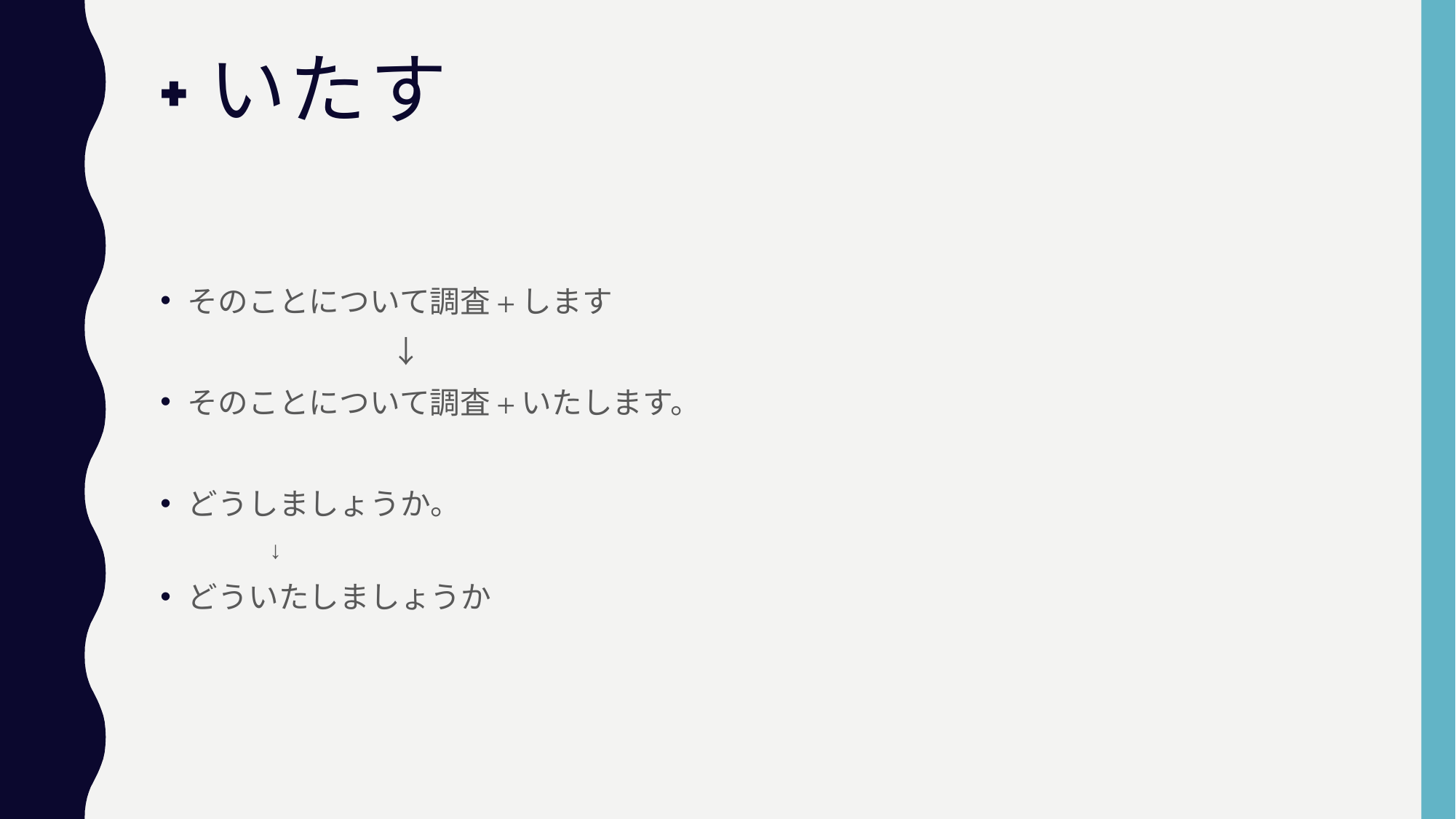

# +いたす
そのことについて調査+します
	　　　　↓
そのことについて調査+いたします。

どうしましょうか。
↓
どういたしましょうか